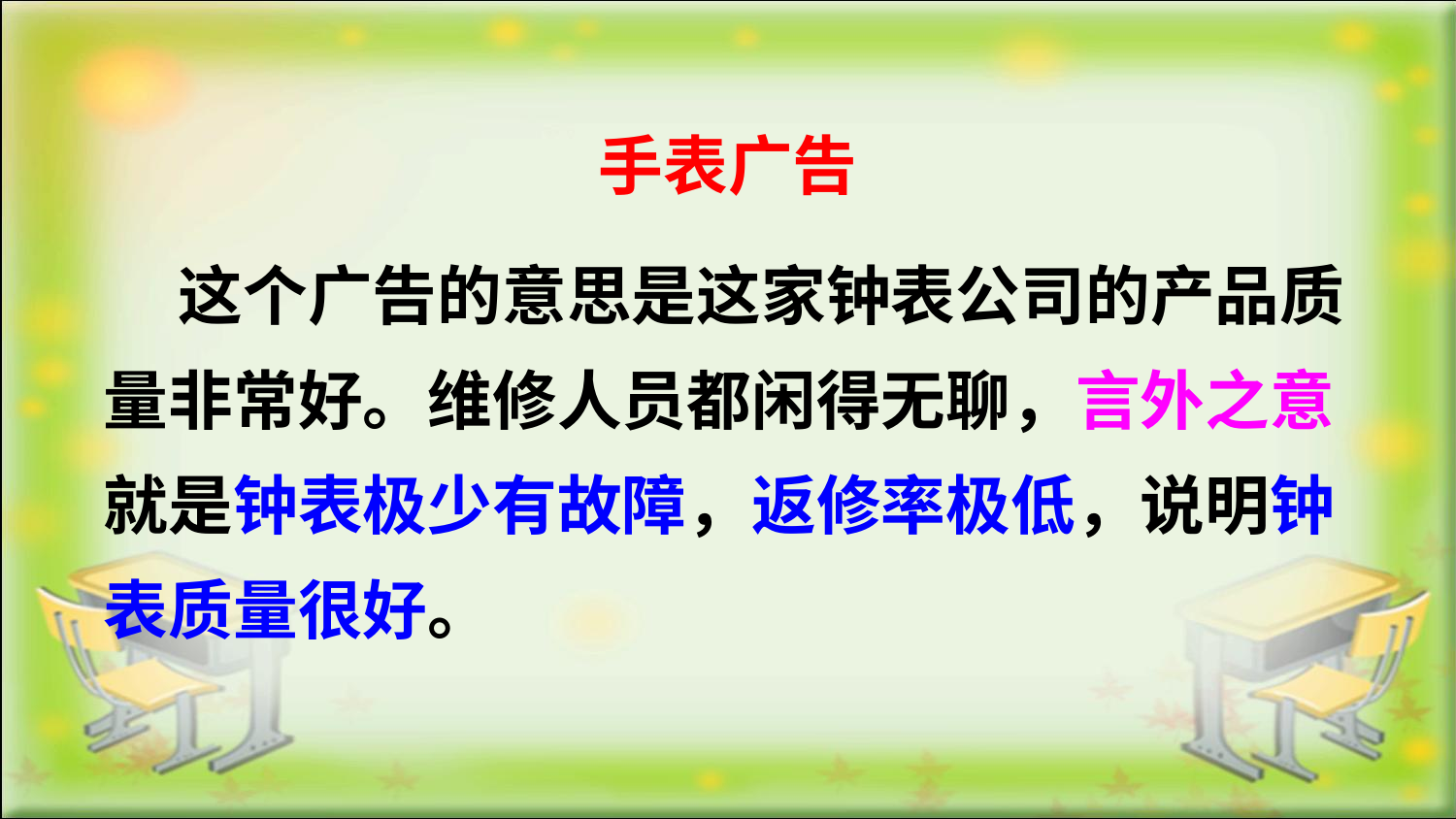

手表广告
    这个广告的意思是这家钟表公司的产品质量非常好。维修人员都闲得无聊，言外之意就是钟表极少有故障，返修率极低，说明钟表质量很好。